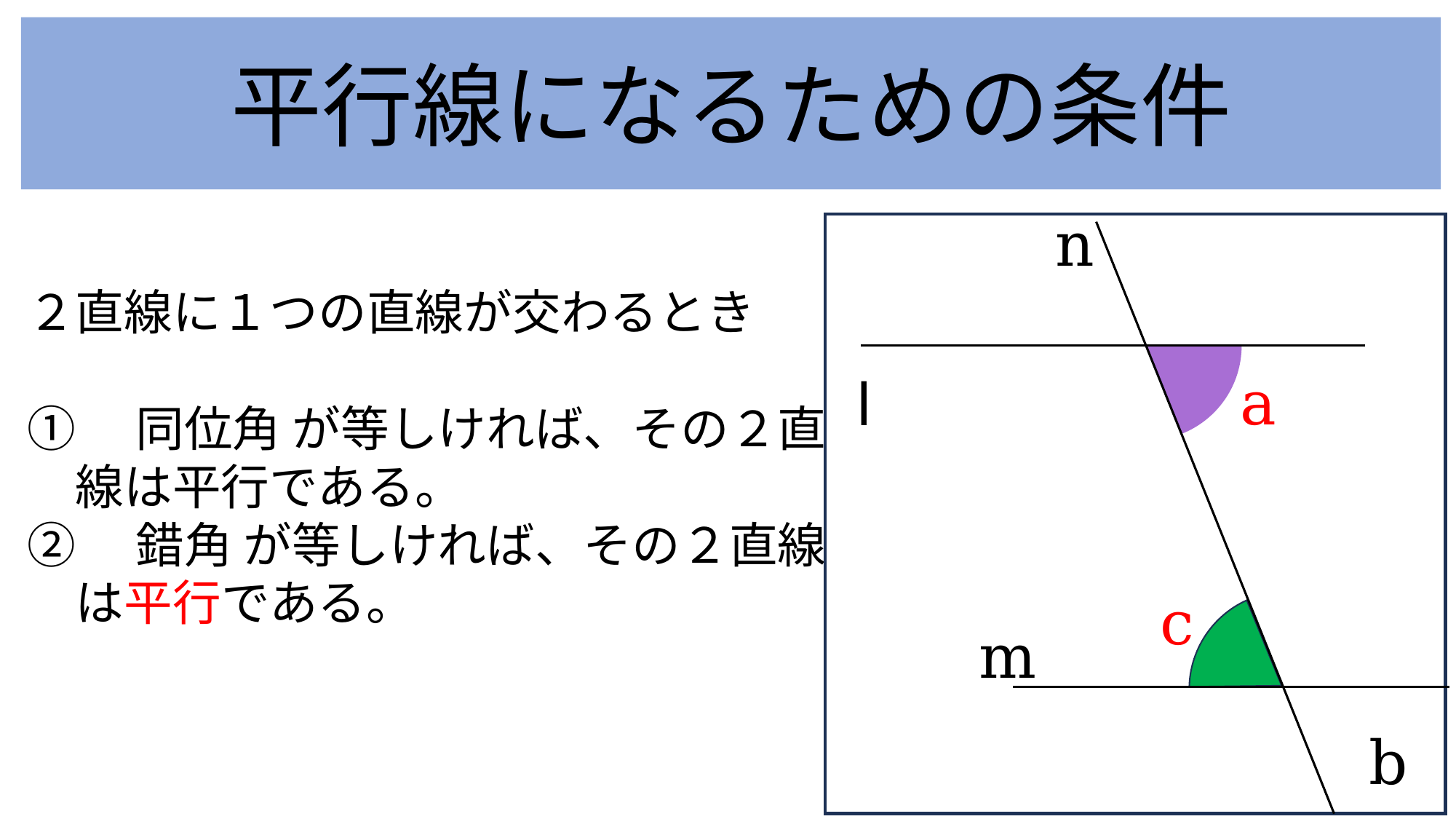

平行線になるための条件
n
a
l
c
m

b

２直線に１つの直線が交わるとき

①　同位角 が等しければ、その２直
　線は平行である。
②　錯角 が等しければ、その２直線
　は平行である。